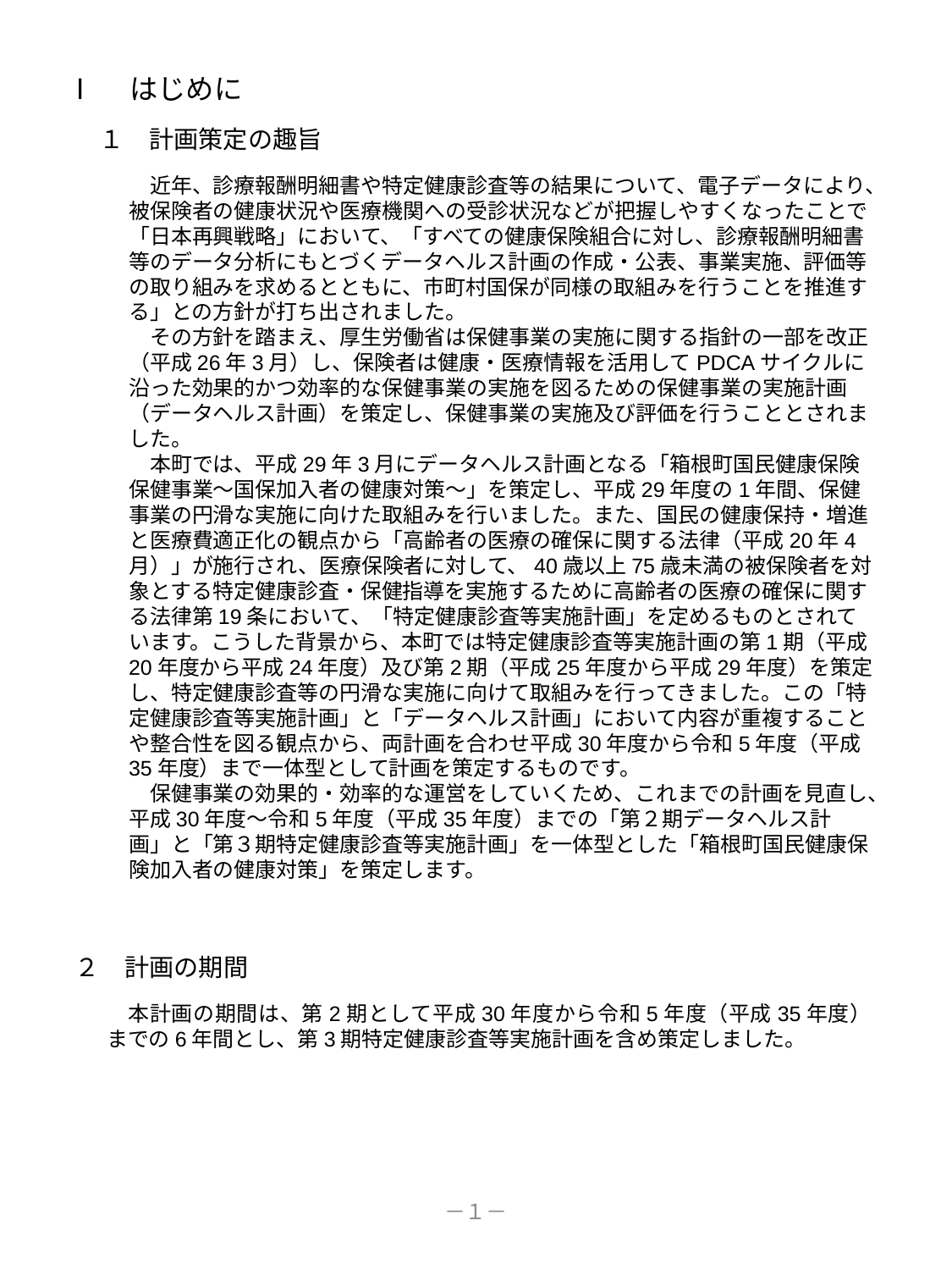

Ⅰ　はじめに
１　計画策定の趣旨
　近年、診療報酬明細書や特定健康診査等の結果について、電子データにより、被保険者の健康状況や医療機関への受診状況などが把握しやすくなったことで「日本再興戦略」において、「すべての健康保険組合に対し、診療報酬明細書等のデータ分析にもとづくデータヘルス計画の作成・公表、事業実施、評価等の取り組みを求めるとともに、市町村国保が同様の取組みを行うことを推進する」との方針が打ち出されました。
　その方針を踏まえ、厚生労働省は保健事業の実施に関する指針の一部を改正（平成26年3月）し、保険者は健康・医療情報を活用してPDCAサイクルに沿った効果的かつ効率的な保健事業の実施を図るための保健事業の実施計画（データヘルス計画）を策定し、保健事業の実施及び評価を行うこととされました。
　本町では、平成29年3月にデータヘルス計画となる「箱根町国民健康保険保健事業～国保加入者の健康対策～」を策定し、平成29年度の1年間、保健事業の円滑な実施に向けた取組みを行いました。また、国民の健康保持・増進と医療費適正化の観点から「高齢者の医療の確保に関する法律（平成20年4月）」が施行され、医療保険者に対して、40歳以上75歳未満の被保険者を対象とする特定健康診査・保健指導を実施するために高齢者の医療の確保に関する法律第19条において、「特定健康診査等実施計画」を定めるものとされています。こうした背景から、本町では特定健康診査等実施計画の第1期（平成20年度から平成24年度）及び第2期（平成25年度から平成29年度）を策定し、特定健康診査等の円滑な実施に向けて取組みを行ってきました。この「特定健康診査等実施計画」と「データヘルス計画」において内容が重複することや整合性を図る観点から、両計画を合わせ平成30年度から令和5年度（平成35年度）まで一体型として計画を策定するものです。
　保健事業の効果的・効率的な運営をしていくため、これまでの計画を見直し、平成30年度～令和5年度（平成35年度）までの「第２期データヘルス計画」と「第３期特定健康診査等実施計画」を一体型とした「箱根町国民健康保険加入者の健康対策」を策定します。

２　計画の期間
　本計画の期間は、第2期として平成30年度から令和5年度（平成35年度）までの6年間とし、第3期特定健康診査等実施計画を含め策定しました。
－１－